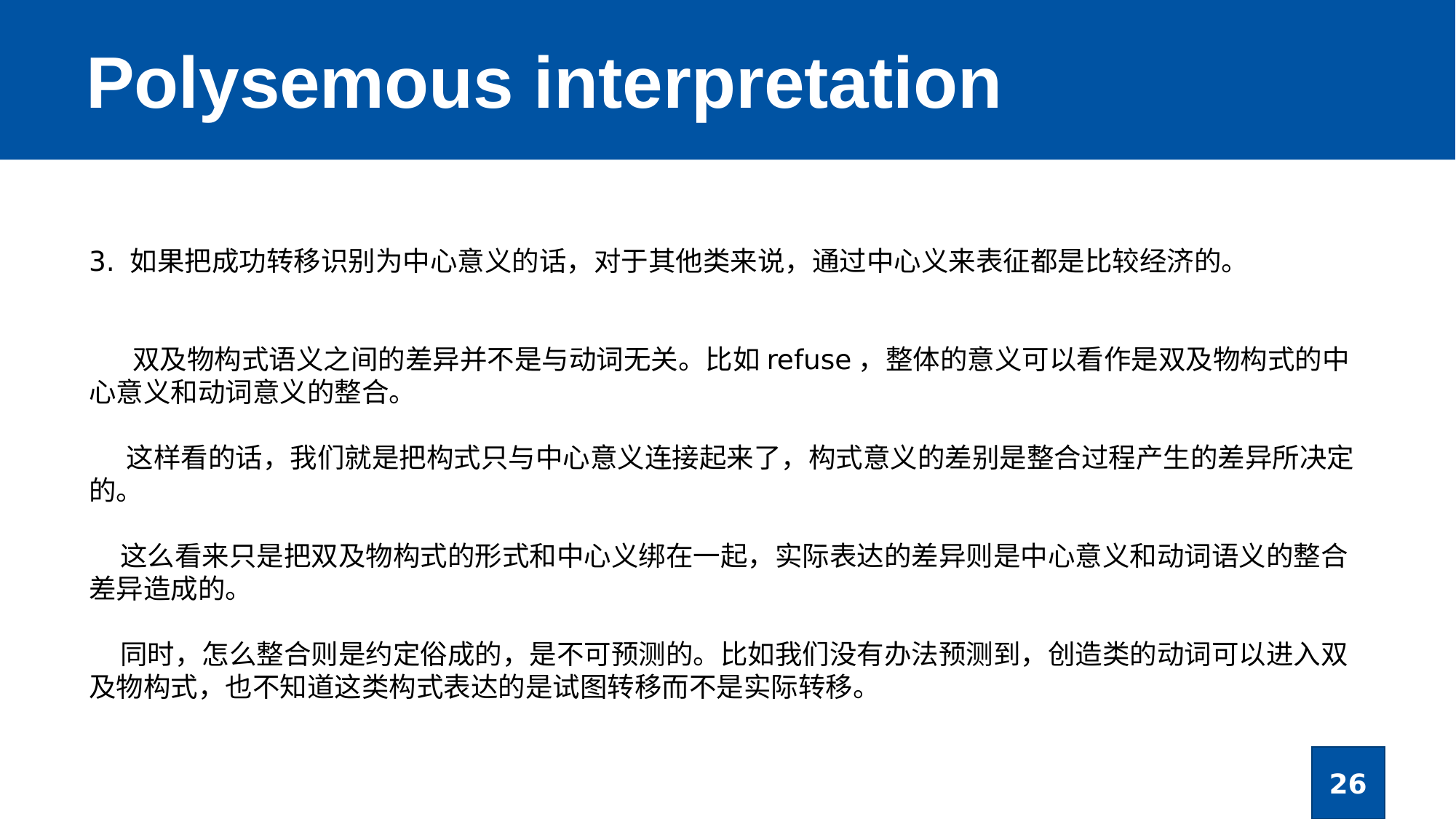

Polysemous interpretation
3. 如果把成功转移识别为中心意义的话，对于其他类来说，通过中心义来表征都是比较经济的。

      双及物构式语义之间的差异并不是与动词无关。比如refuse，整体的意义可以看作是双及物构式的中心意义和动词意义的整合。

     这样看的话，我们就是把构式只与中心意义连接起来了，构式意义的差别是整合过程产生的差异所决定的。

    这么看来只是把双及物构式的形式和中心义绑在一起，实际表达的差异则是中心意义和动词语义的整合差异造成的。

    同时，怎么整合则是约定俗成的，是不可预测的。比如我们没有办法预测到，创造类的动词可以进入双及物构式，也不知道这类构式表达的是试图转移而不是实际转移。

26